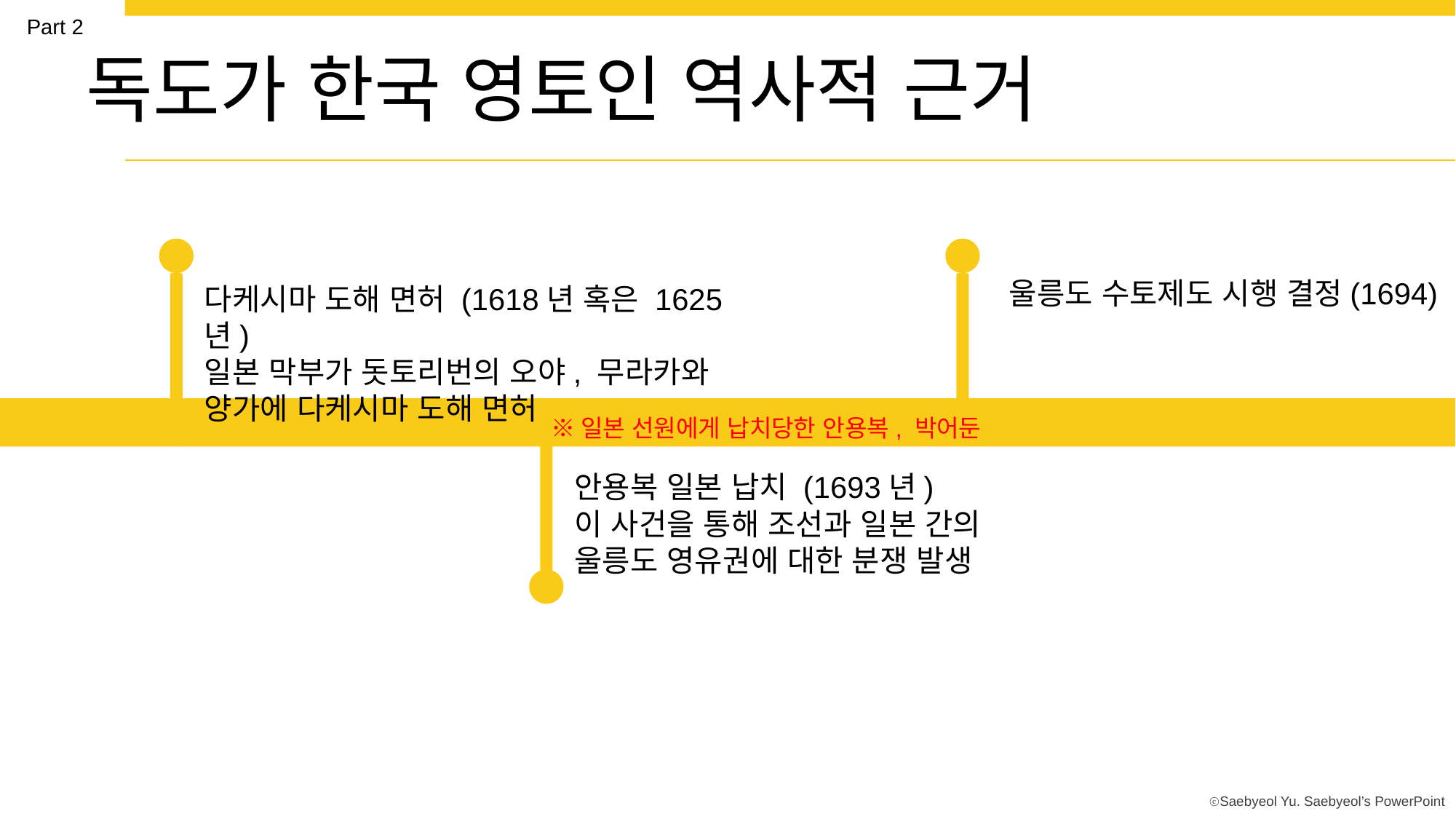

Part 2
독도가 한국 영토인 역사적 근거

울릉도 수토제도 시행 결정(1694)

다케시마 도해 면허 (1618년 혹은 1625년)
일본 막부가 돗토리번의 오야, 무라카와 양가에 다케시마 도해 면허

※일본 선원에게 납치당한 안용복, 박어둔
안용복 일본 납치 (1693년)
이 사건을 통해 조선과 일본 간의 울릉도 영유권에 대한 분쟁 발생